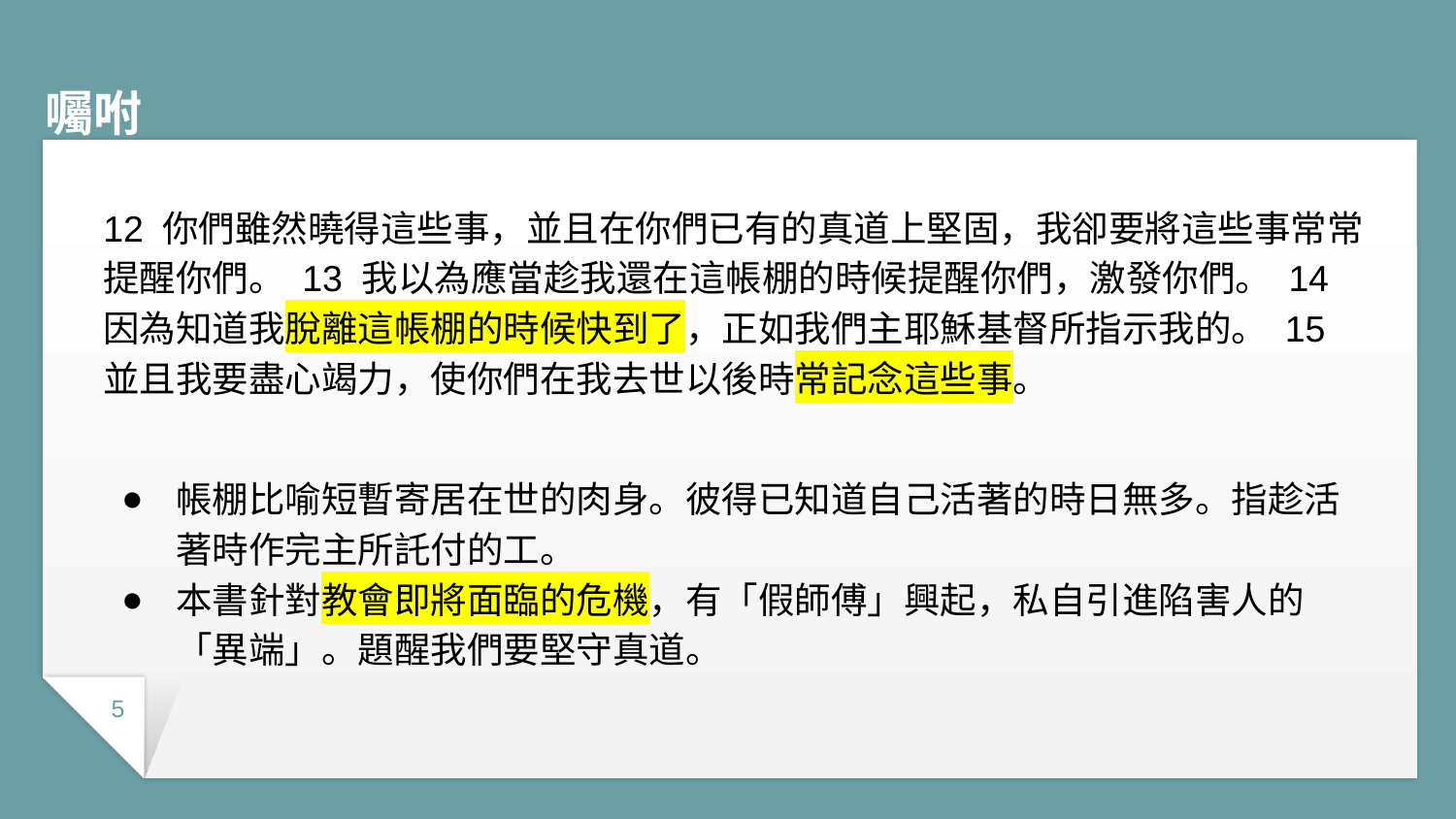

# 囑咐
12 你們雖然曉得這些事，並且在你們已有的真道上堅固，我卻要將這些事常常提醒你們。 13 我以為應當趁我還在這帳棚的時候提醒你們，激發你們。 14 因為知道我脫離這帳棚的時候快到了，正如我們主耶穌基督所指示我的。 15 並且我要盡心竭力，使你們在我去世以後時常記念這些事。

帳棚比喻短暫寄居在世的肉身。彼得已知道自己活著的時日無多。指趁活著時作完主所託付的工。
本書針對教會即將面臨的危機，有「假師傅」興起，私自引進陷害人的「異端」。題醒我們要堅守真道。

5